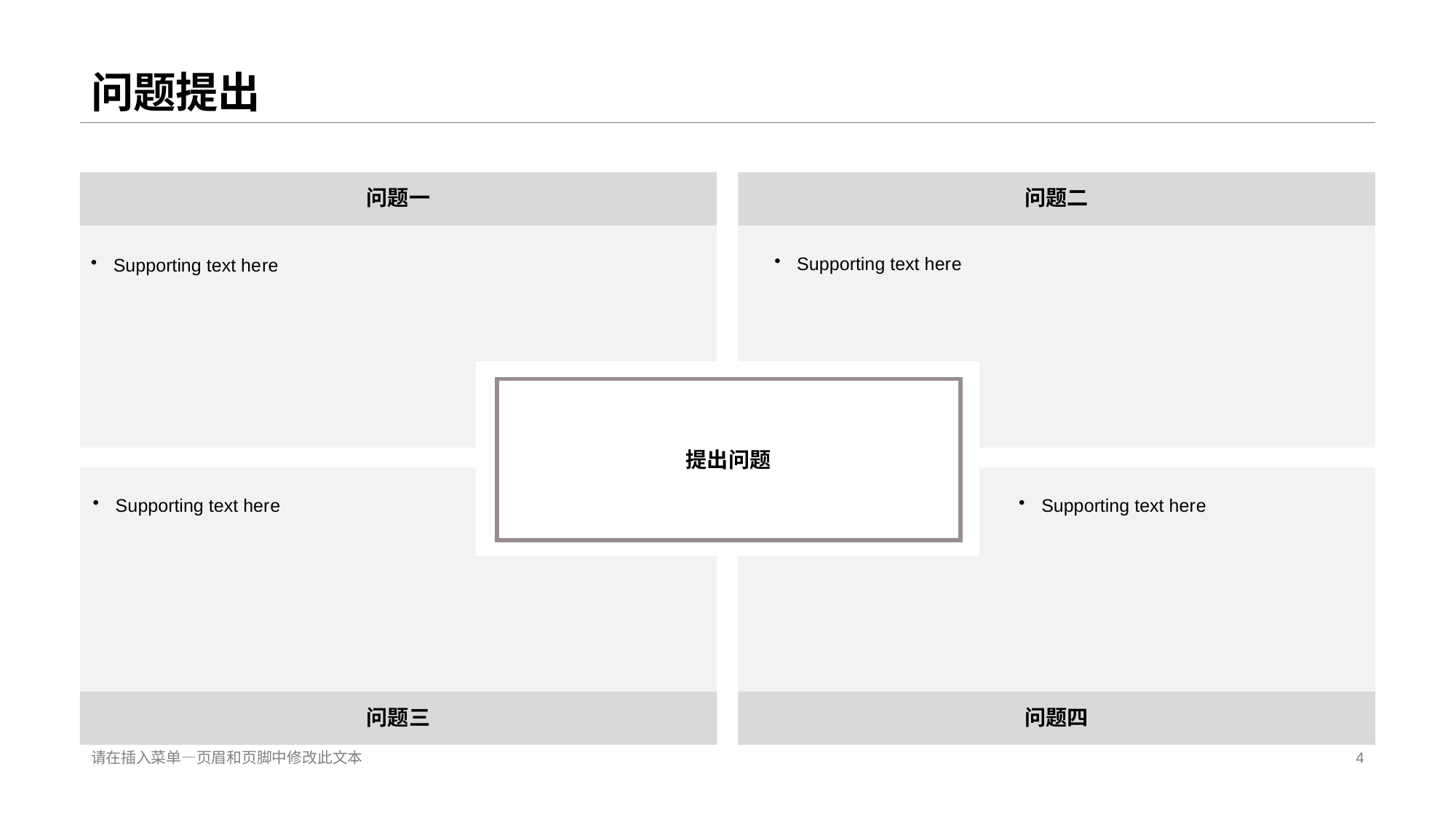

# 问题提出

问题二
问题一
Supporting text her e

Supporting text he re
提出问题

Supporting text her e

Supporting text her e

问题三
问题四
请在插入菜单—页眉和页脚中修改此文本
4